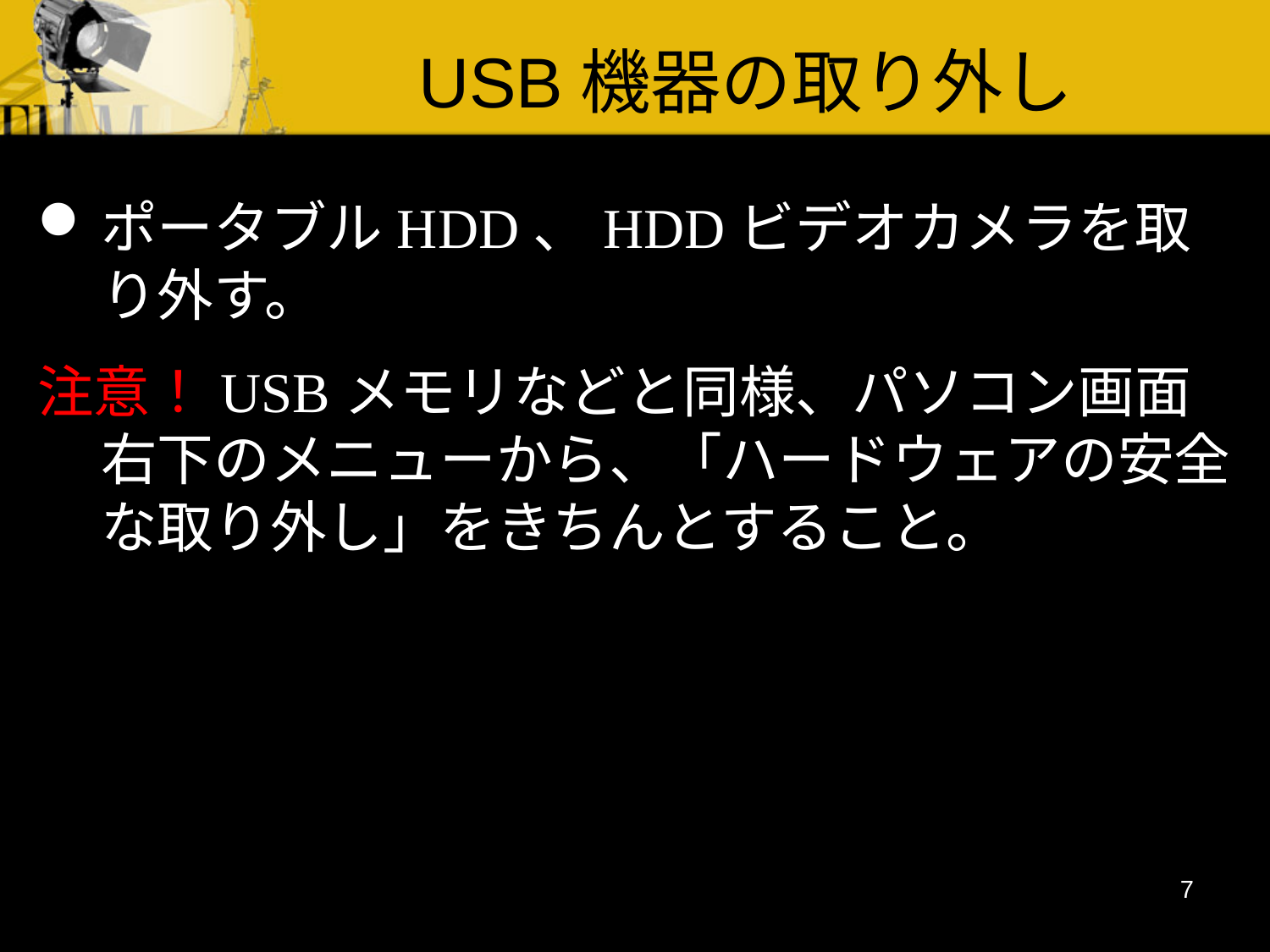

USB機器の取り外し
ポータブルHDD、HDDビデオカメラを取り外す。
注意！USBメモリなどと同様、パソコン画面右下のメニューから、「ハードウェアの安全な取り外し」をきちんとすること。
7